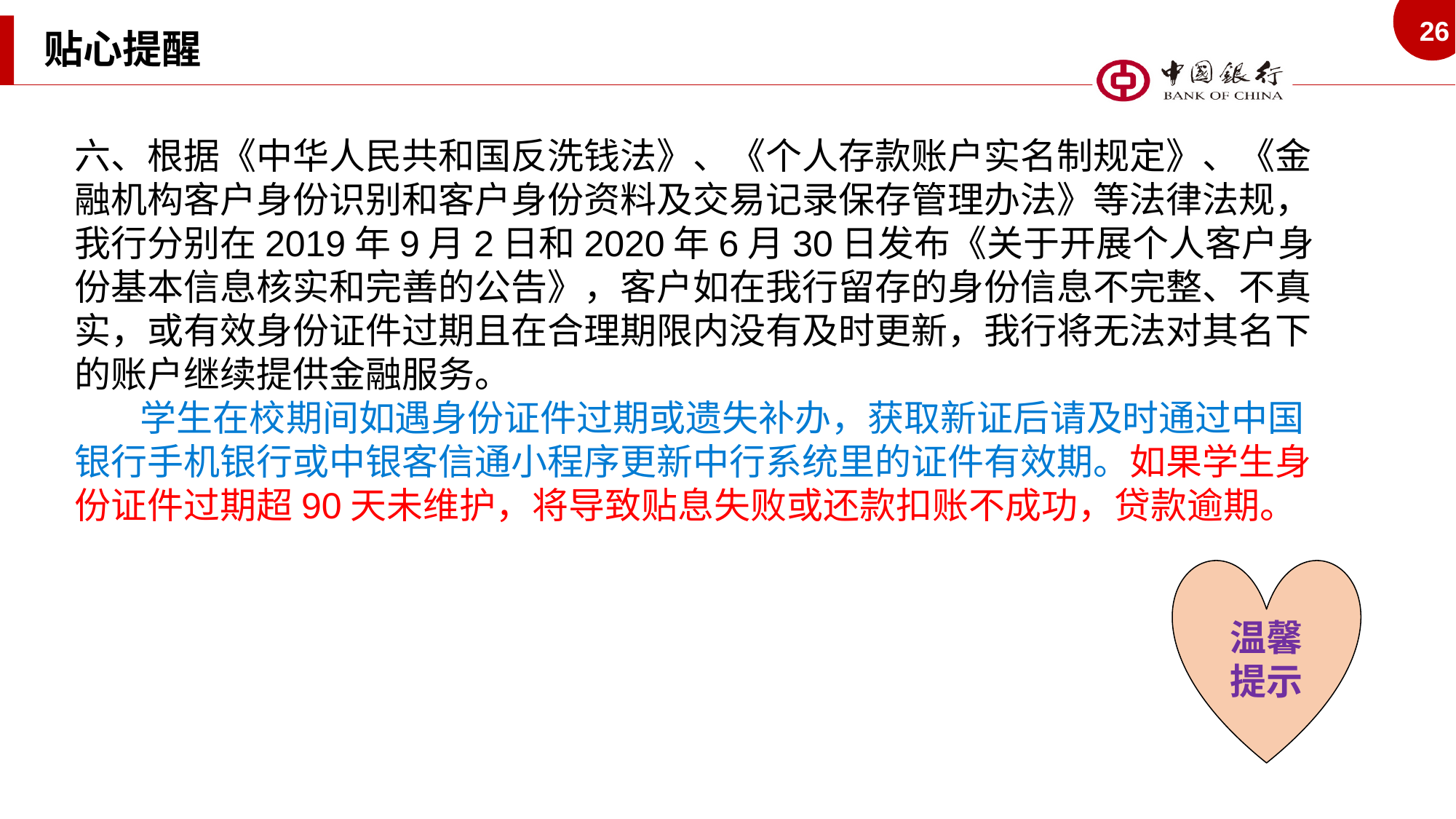

贴心提醒

六、根据《中华人民共和国反洗钱法》、《个人存款账户实名制规定》、《金融机构客户身份识别和客户身份资料及交易记录保存管理办法》等法律法规，我行分别在2019年9月2日和2020年6月30日发布《关于开展个人客户身份基本信息核实和完善的公告》，客户如在我行留存的身份信息不完整、不真实，或有效身份证件过期且在合理期限内没有及时更新，我行将无法对其名下的账户继续提供金融服务。
       学生在校期间如遇身份证件过期或遗失补办，获取新证后请及时通过中国银行手机银行或中银客信通小程序更新中行系统里的证件有效期。如果学生身份证件过期超90天未维护，将导致贴息失败或还款扣账不成功，贷款逾期。
温馨提示